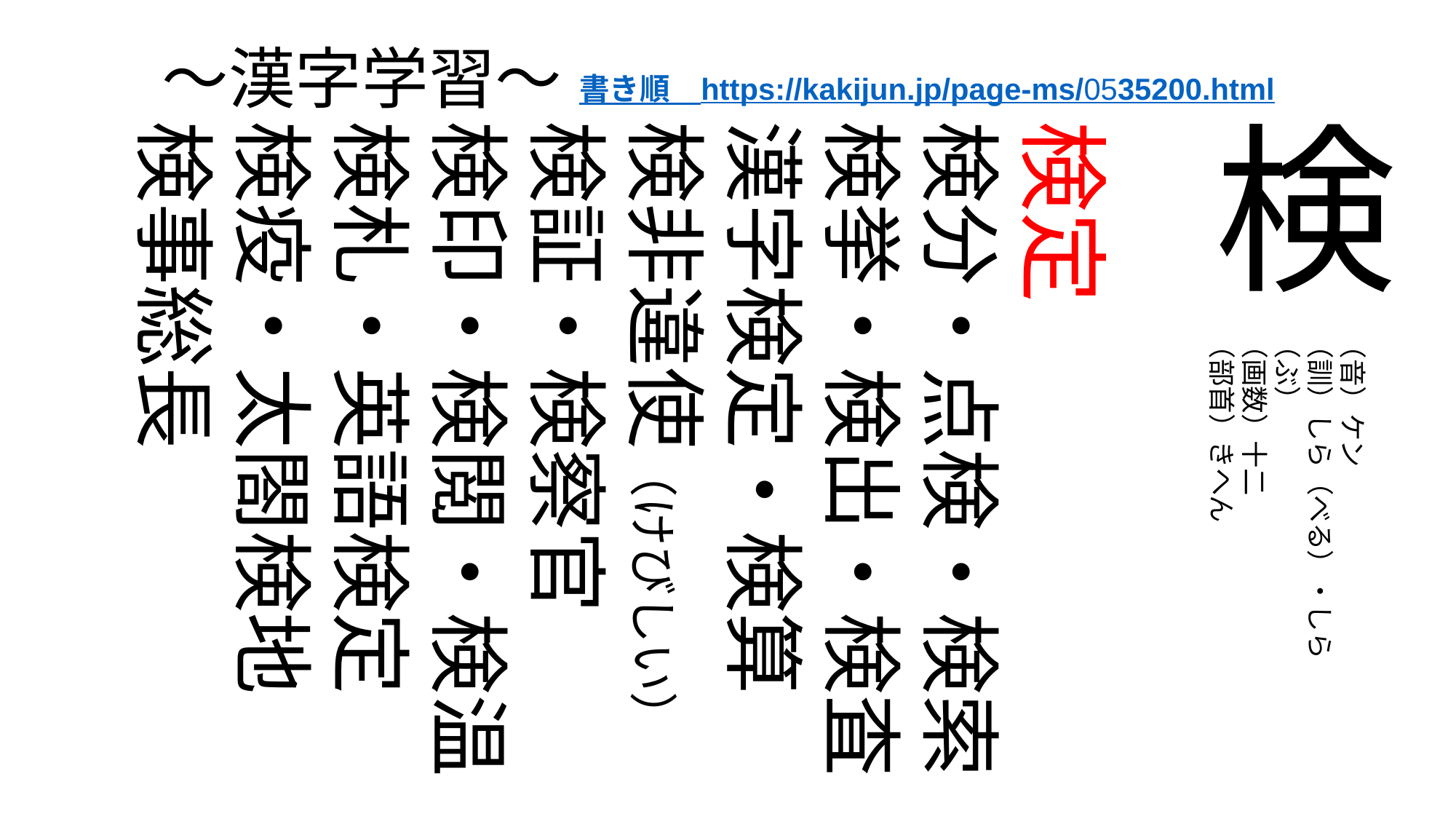

～漢字学習～
# 書き順　https://kakijun.jp/page-ms/0535200.html
検
検定
検分・点検・検索
検挙・検出・検査
漢字検定・検算
検非違使（けびしい）
検証・検察官
検印・検閲・検温
検札・英語検定
検疫・太閤検地
検事総長
（音）ケン
（訓）しら（べる）・しら（ぶ）
（画数）十二
（部首）きへん